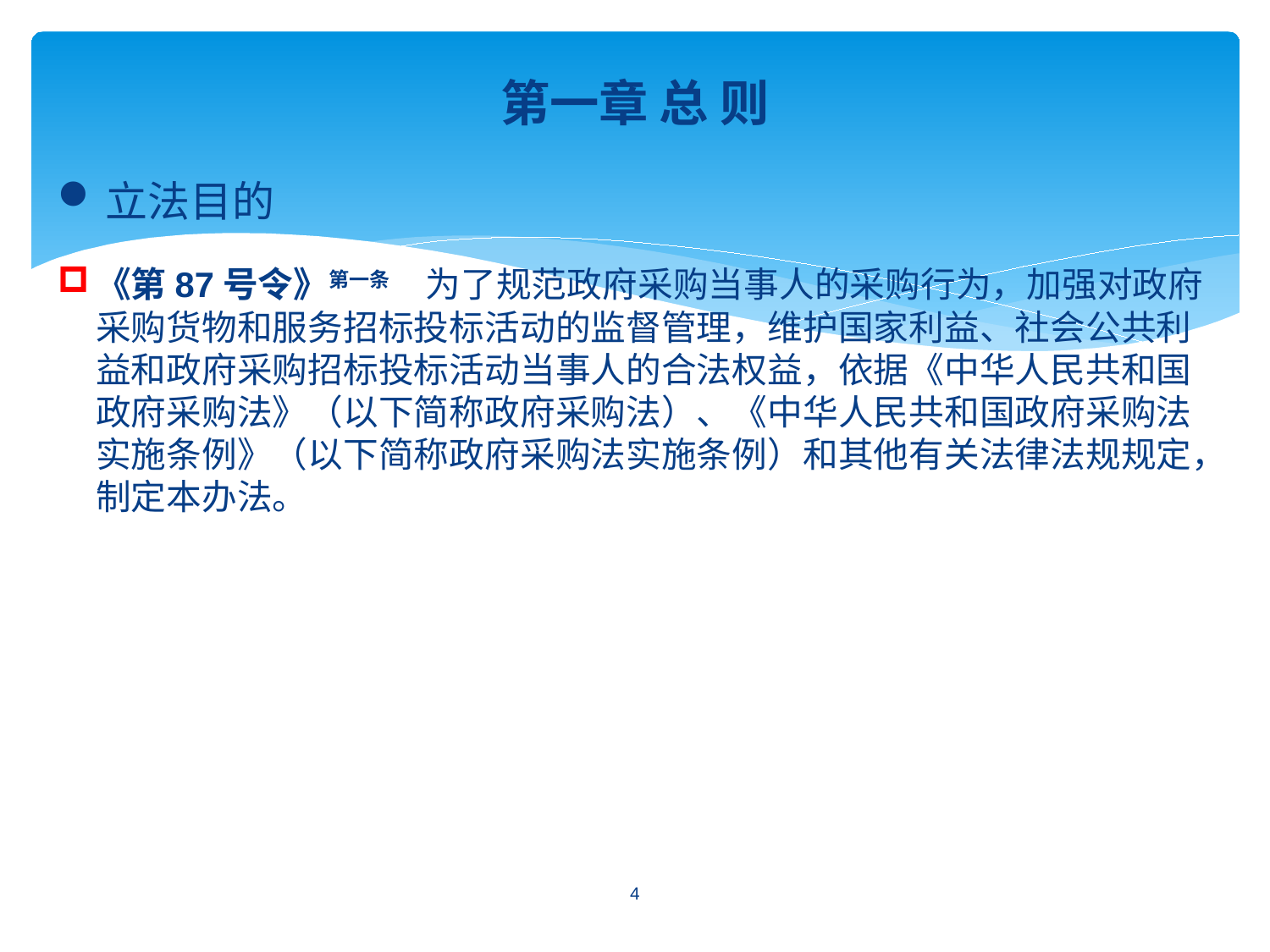

第一章 总 则
立法目的
《第87号令》第一条　为了规范政府采购当事人的采购行为，加强对政府采购货物和服务招标投标活动的监督管理，维护国家利益、社会公共利益和政府采购招标投标活动当事人的合法权益，依据《中华人民共和国政府采购法》（以下简称政府采购法）、《中华人民共和国政府采购法实施条例》（以下简称政府采购法实施条例）和其他有关法律法规规定，制定本办法。
4